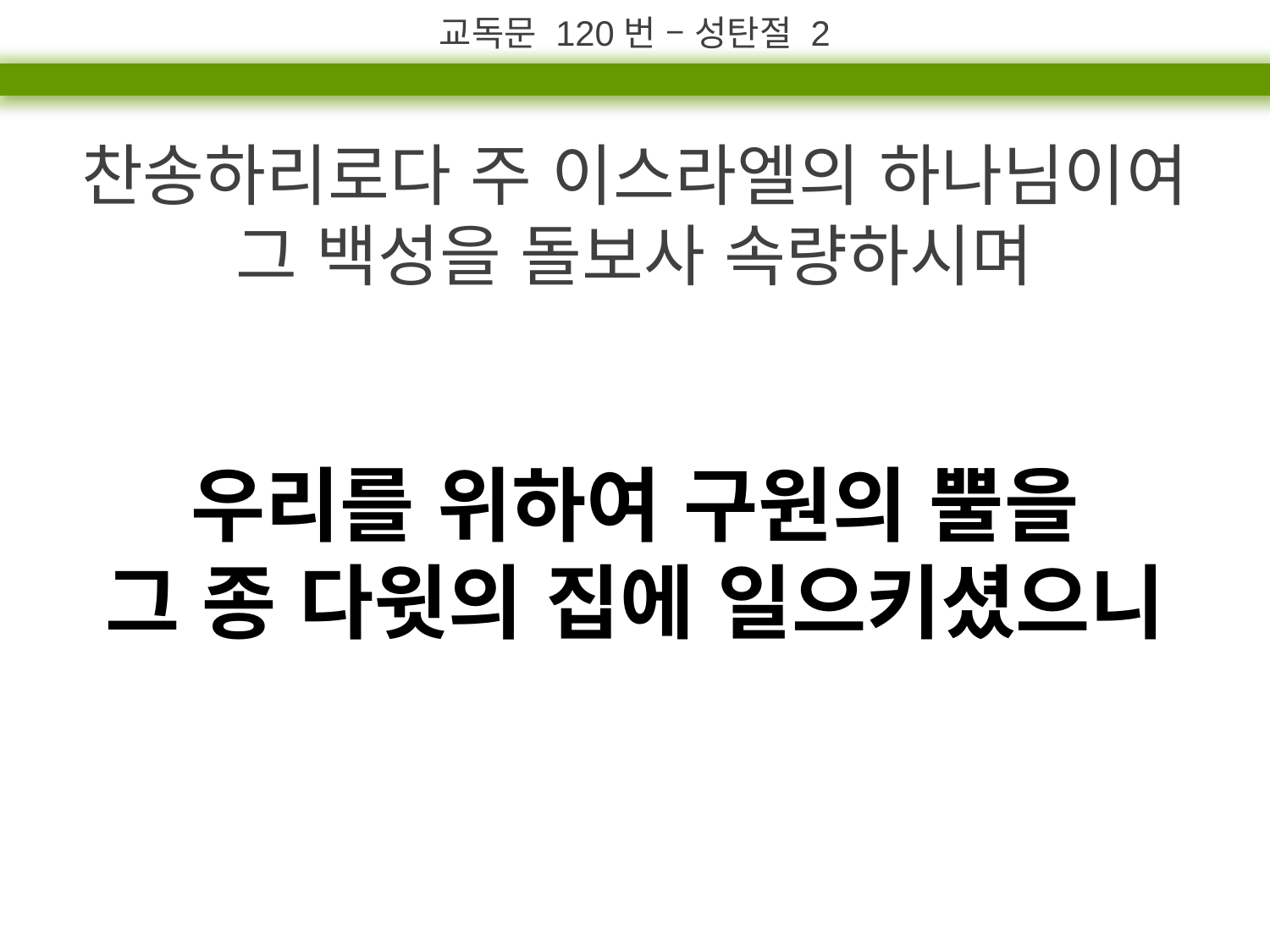

교독문 120번 – 성탄절 2

찬송하리로다 주 이스라엘의 하나님이여
그 백성을 돌보사 속량하시며
우리를 위하여 구원의 뿔을
그 종 다윗의 집에 일으키셨으니